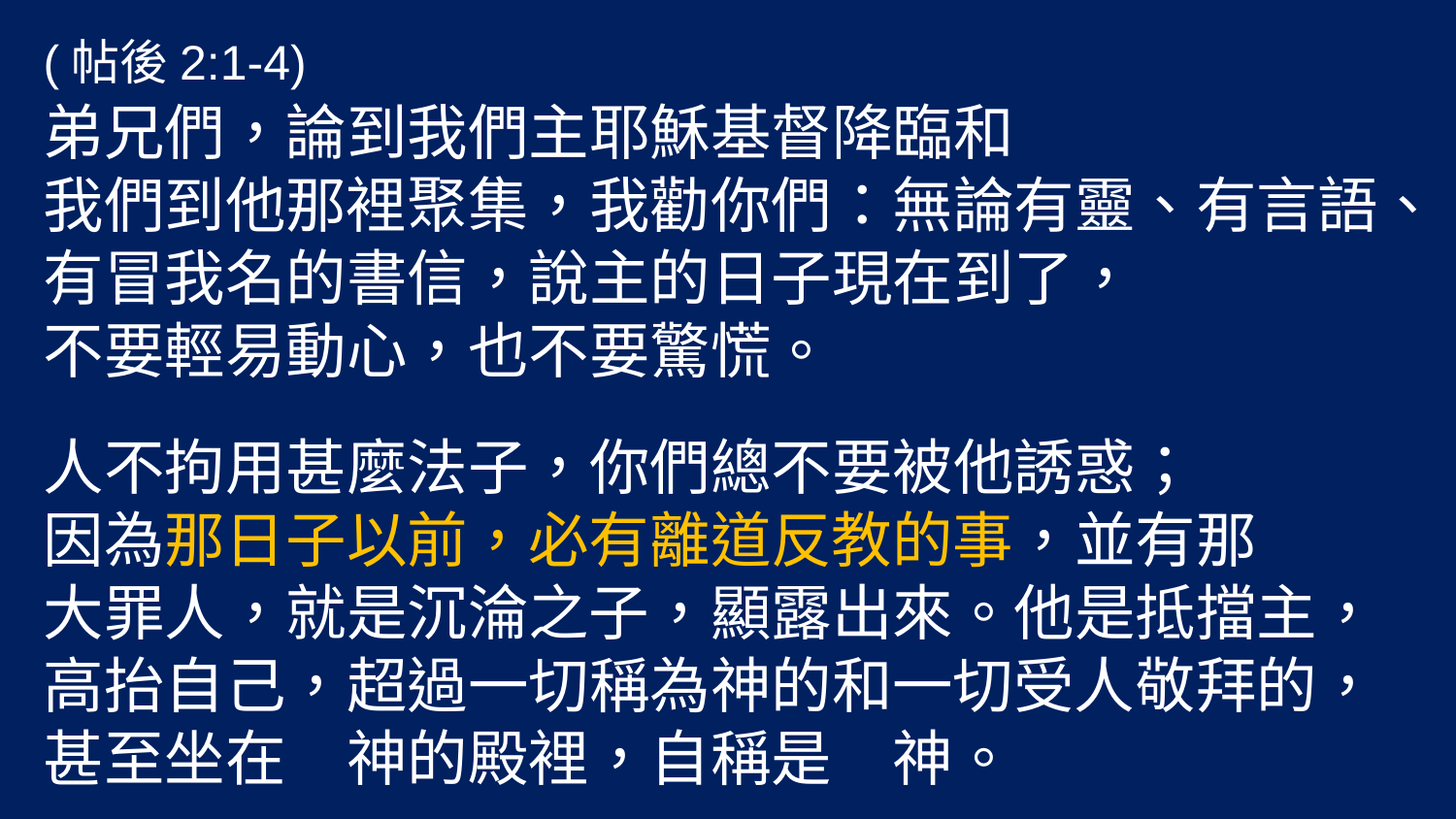

(帖後2:1-4)
弟兄們，論到我們主耶穌基督降臨和
我們到他那裡聚集，我勸你們：無論有靈、有言語、有冒我名的書信，說主的日子現在到了，
不要輕易動心，也不要驚慌。

人不拘用甚麼法子，你們總不要被他誘惑；
因為那日子以前，必有離道反教的事，並有那
大罪人，就是沉淪之子，顯露出來。他是抵擋主，
高抬自己，超過一切稱為神的和一切受人敬拜的，
甚至坐在　神的殿裡，自稱是　神。